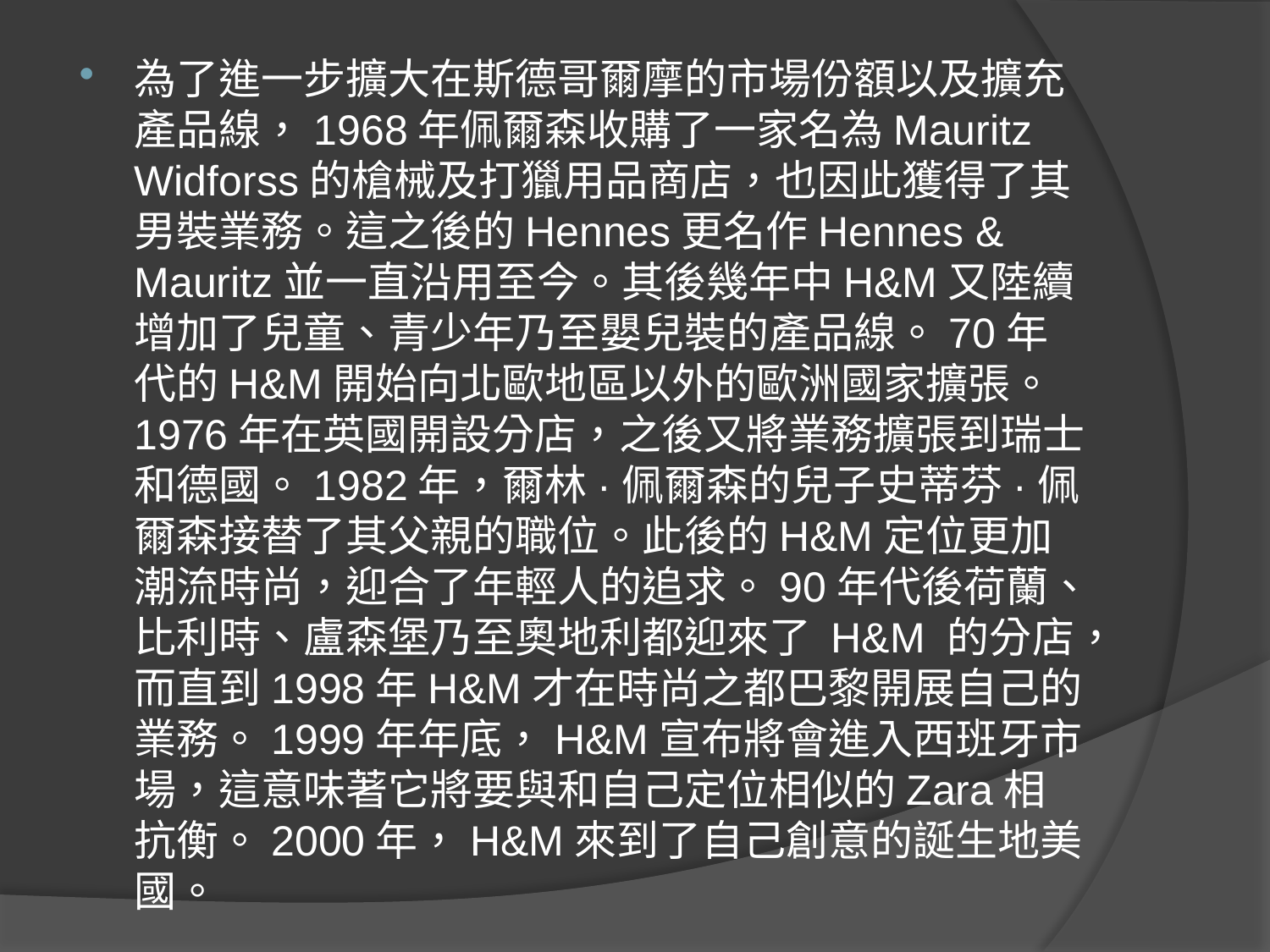

為了進一步擴大在斯德哥爾摩的市場份額以及擴充產品線，1968年佩爾森收購了一家名為Mauritz Widforss的槍械及打獵用品商店，也因此獲得了其男裝業務。這之後的Hennes更名作Hennes & Mauritz並一直沿用至今。其後幾年中H&M又陸續增加了兒童、青少年乃至嬰兒裝的產品線。70年代的H&M開始向北歐地區以外的歐洲國家擴張。 1976年在英國開設分店，之後又將業務擴張到瑞士和德國。1982年，爾林·佩爾森的兒子史蒂芬·佩爾森接替了其父親的職位。此後的H&M定位更加潮流時尚，迎合了年輕人的追求。90年代後荷蘭、比利時、盧森堡乃至奧地利都迎來了 H&M 的分店，而直到1998年H&M才在時尚之都巴黎開展自己的業務。1999年年底，H&M宣布將會進入西班牙市場，這意味著它將要與和自己定位相似的Zara相抗衡。2000年，H&M來到了自己創意的誕生地美國。